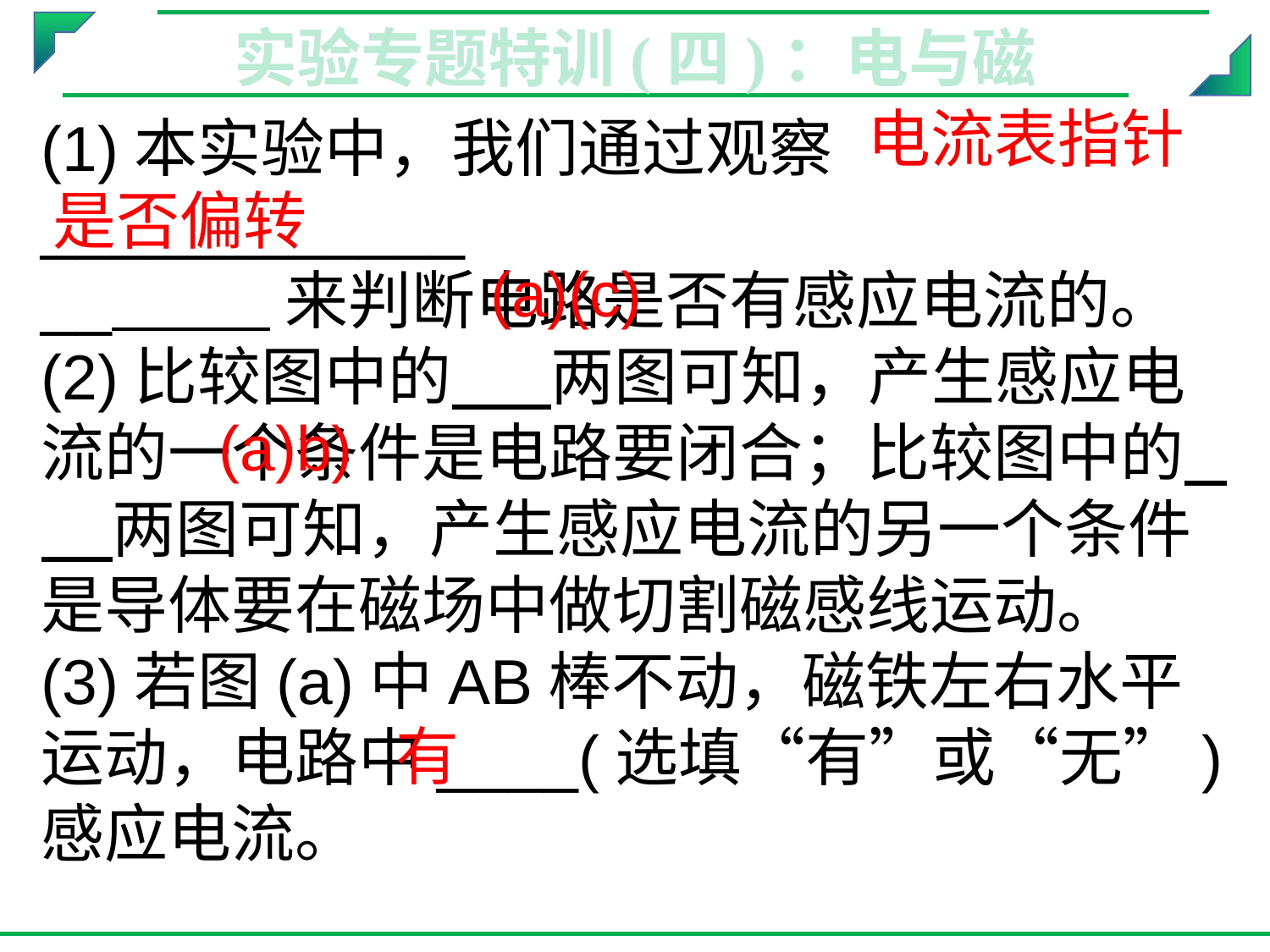

实验专题特训(四)：电与磁
电流表指针
(1)本实验中，我们通过观察____________
__         来判断电路是否有感应电流的。
(2)比较图中的       两图可知，产生感应电流的一个条件是电路要闭合；比较图中的         两图可知，产生感应电流的另一个条件是导体要在磁场中做切割磁感线运动。
(3)若图(a)中AB棒不动，磁铁左右水平运动，电路中____(选填“有”或“无”)感应电流。
是否偏转
(a)(c)
(a)b)
有